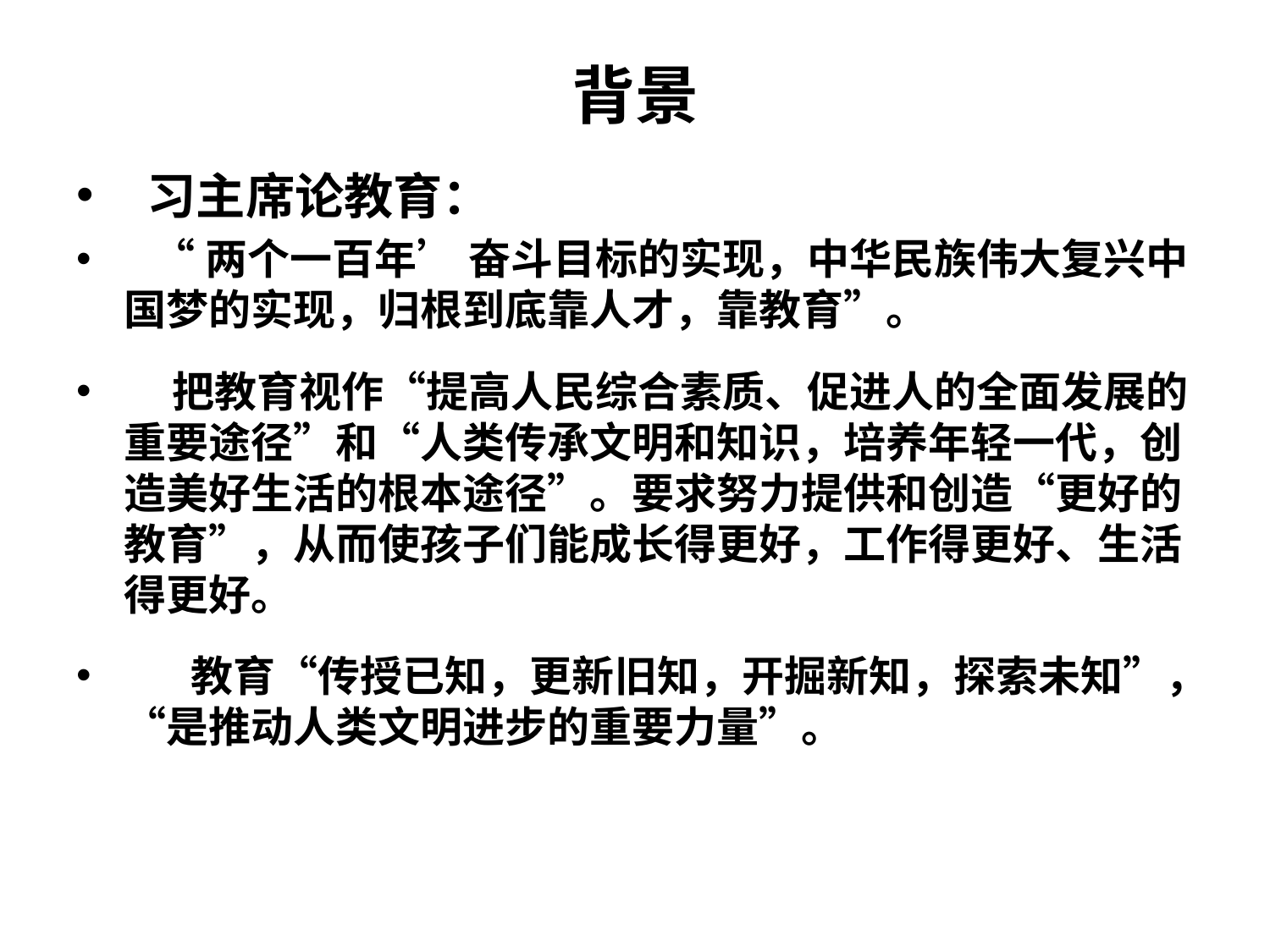

# 背景
 习主席论教育：
   “两个一百年’ 奋斗目标的实现，中华民族伟大复兴中国梦的实现，归根到底靠人才，靠教育”。

    把教育视作“提高人民综合素质、促进人的全面发展的重要途径”和“人类传承文明和知识，培养年轻一代，创造美好生活的根本途径”。要求努力提供和创造“更好的教育”，从而使孩子们能成长得更好，工作得更好、生活得更好。

      教育“传授已知，更新旧知，开掘新知，探索未知”，“是推动人类文明进步的重要力量”。